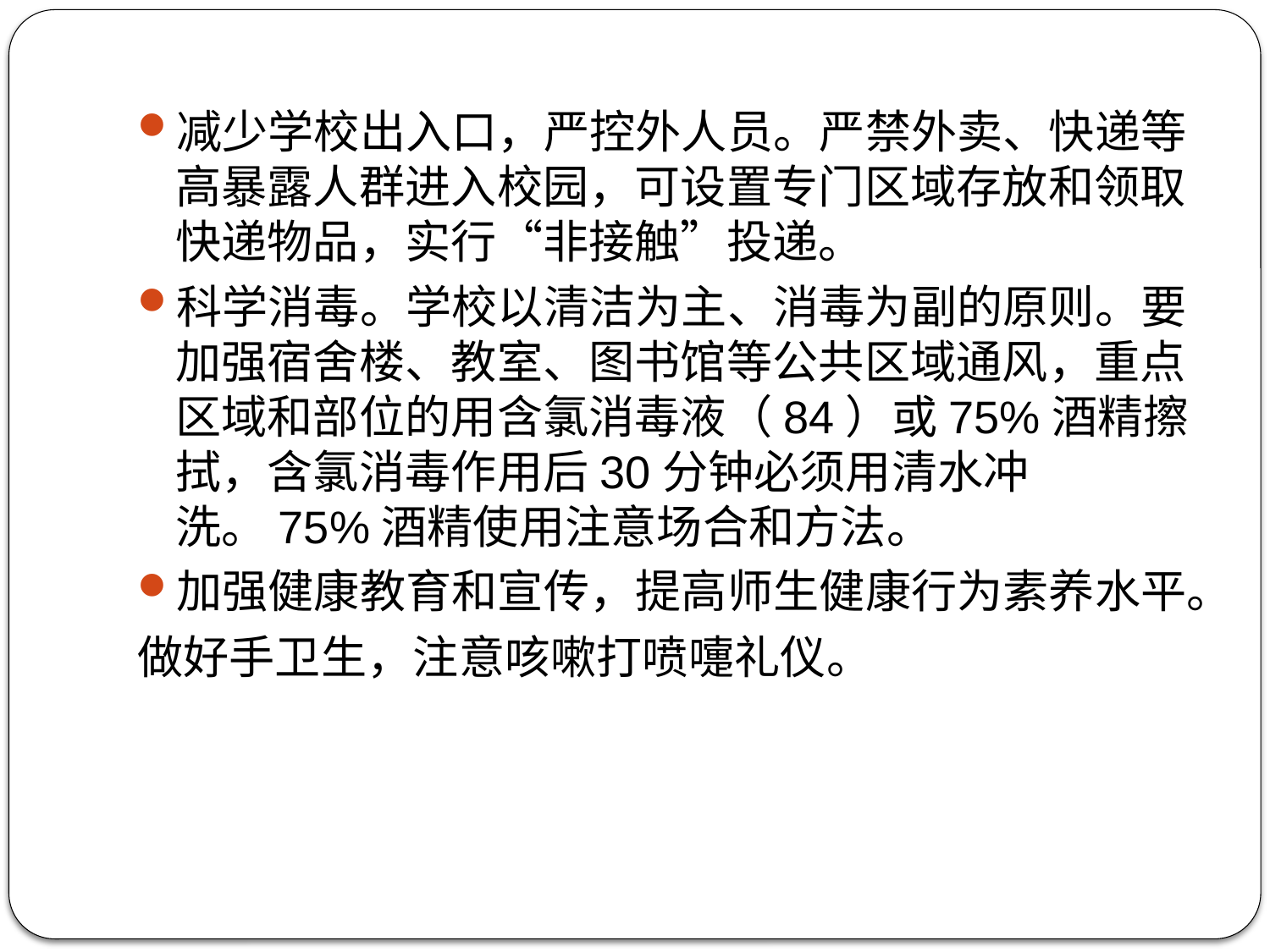

减少学校出入口，严控外人员。严禁外卖、快递等高暴露人群进入校园，可设置专门区域存放和领取快递物品，实行“非接触”投递。
科学消毒。学校以清洁为主、消毒为副的原则。要加强宿舍楼、教室、图书馆等公共区域通风，重点区域和部位的用含氯消毒液（84）或75%酒精擦拭，含氯消毒作用后30分钟必须用清水冲洗。75%酒精使用注意场合和方法。
加强健康教育和宣传，提高师生健康行为素养水平。
做好手卫生，注意咳嗽打喷嚏礼仪。